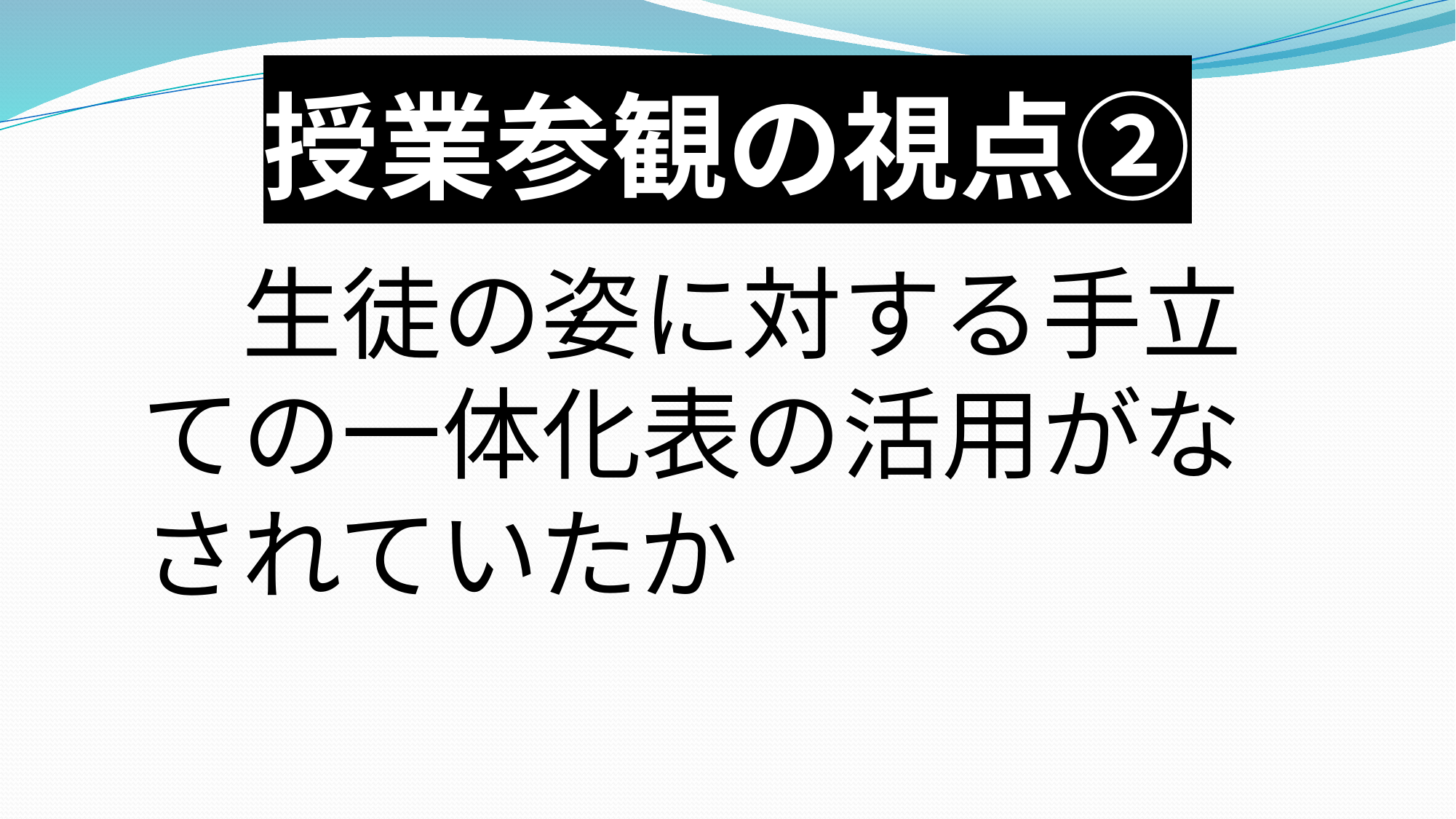

# 授業参観の視点②
　生徒の姿に対する手立ての一体化表の活用がなされていたか